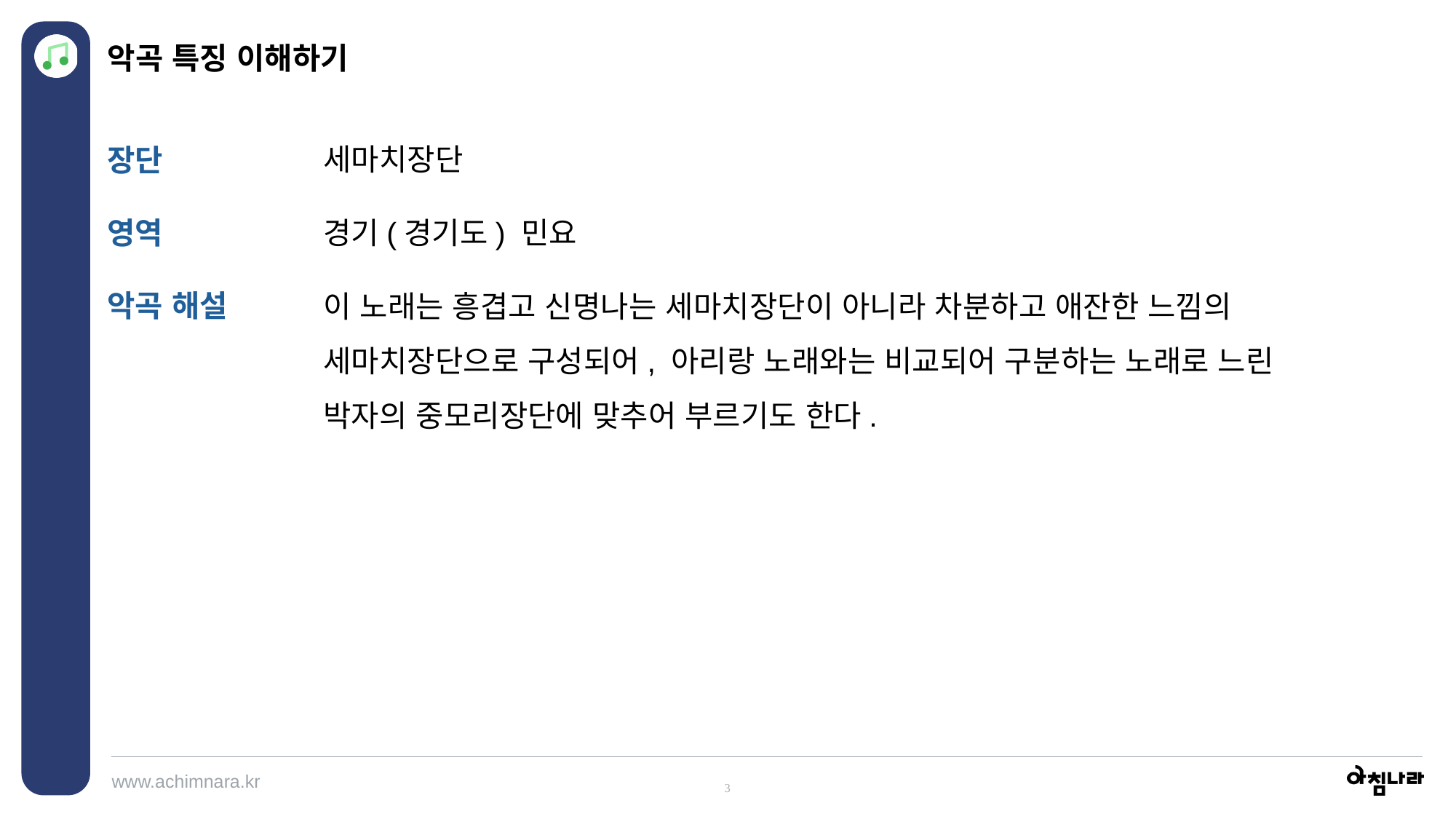

악곡 특징 이해하기
세마치장단
경기(경기도) 민요
장단
영역
악곡 해설
이 노래는 흥겹고 신명나는 세마치장단이 아니라 차분하고 애잔한 느낌의 세마치장단으로 구성되어, 아리랑 노래와는 비교되어 구분하는 노래로 느린 박자의 중모리장단에 맞추어 부르기도 한다.
3